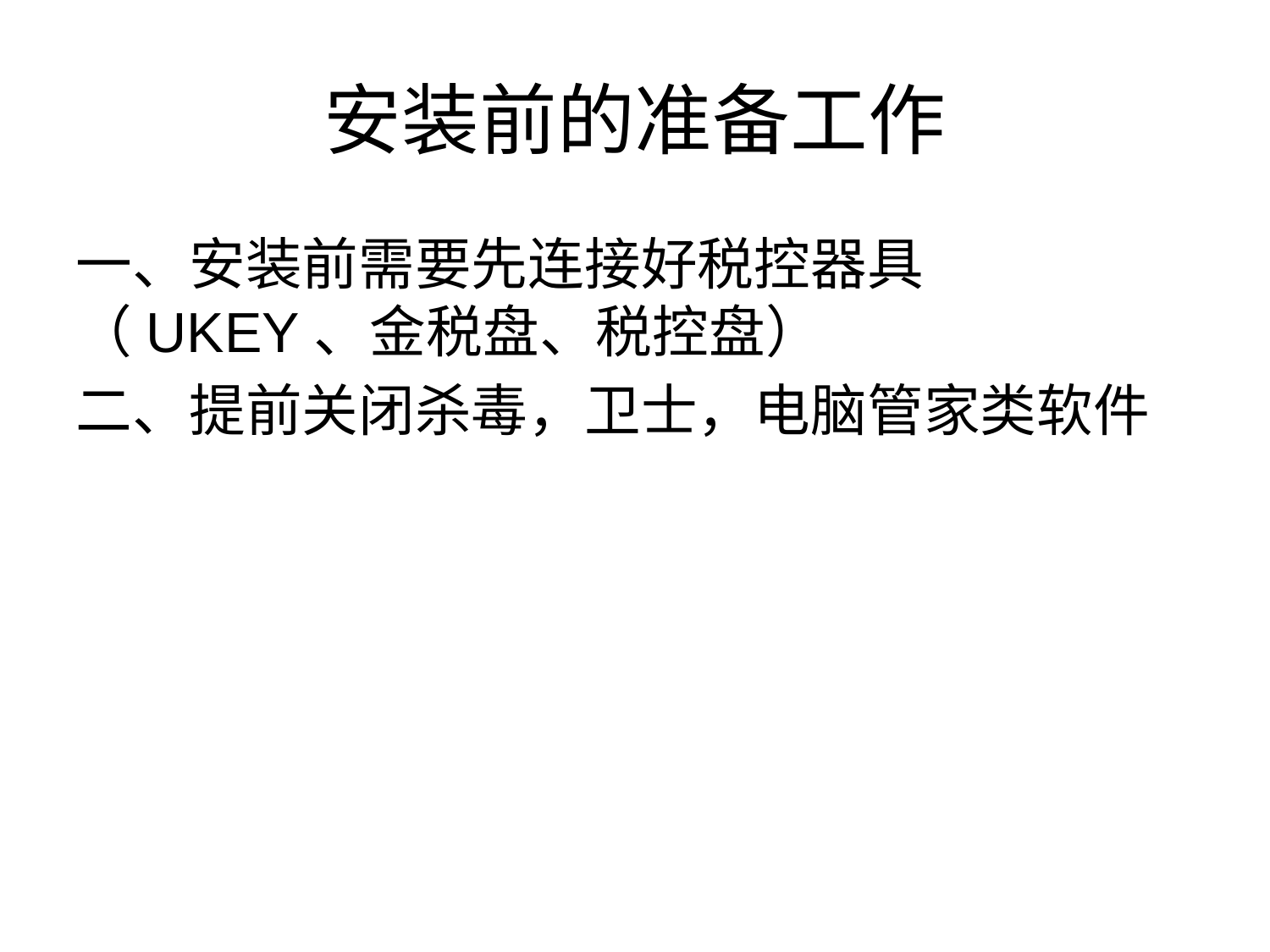

# 安装前的准备工作
一、安装前需要先连接好税控器具（UKEY、金税盘、税控盘）
二、提前关闭杀毒，卫士，电脑管家类软件